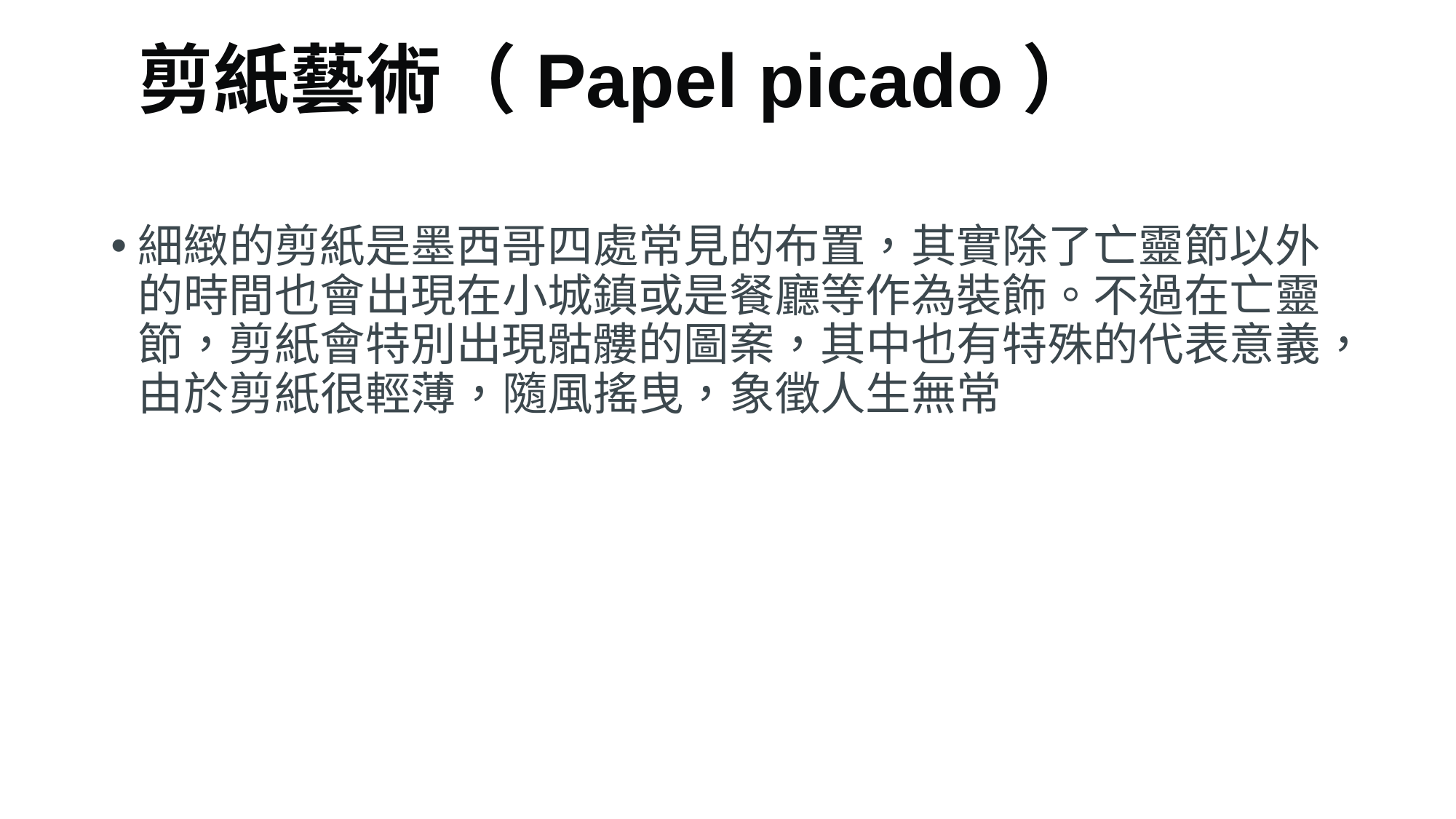

# 剪紙藝術（Papel picado）
細緻的剪紙是墨西哥四處常見的布置，其實除了亡靈節以外的時間也會出現在小城鎮或是餐廳等作為裝飾。不過在亡靈節，剪紙會特別出現骷髏的圖案，其中也有特殊的代表意義，由於剪紙很輕薄，隨風搖曳，象徵人生無常